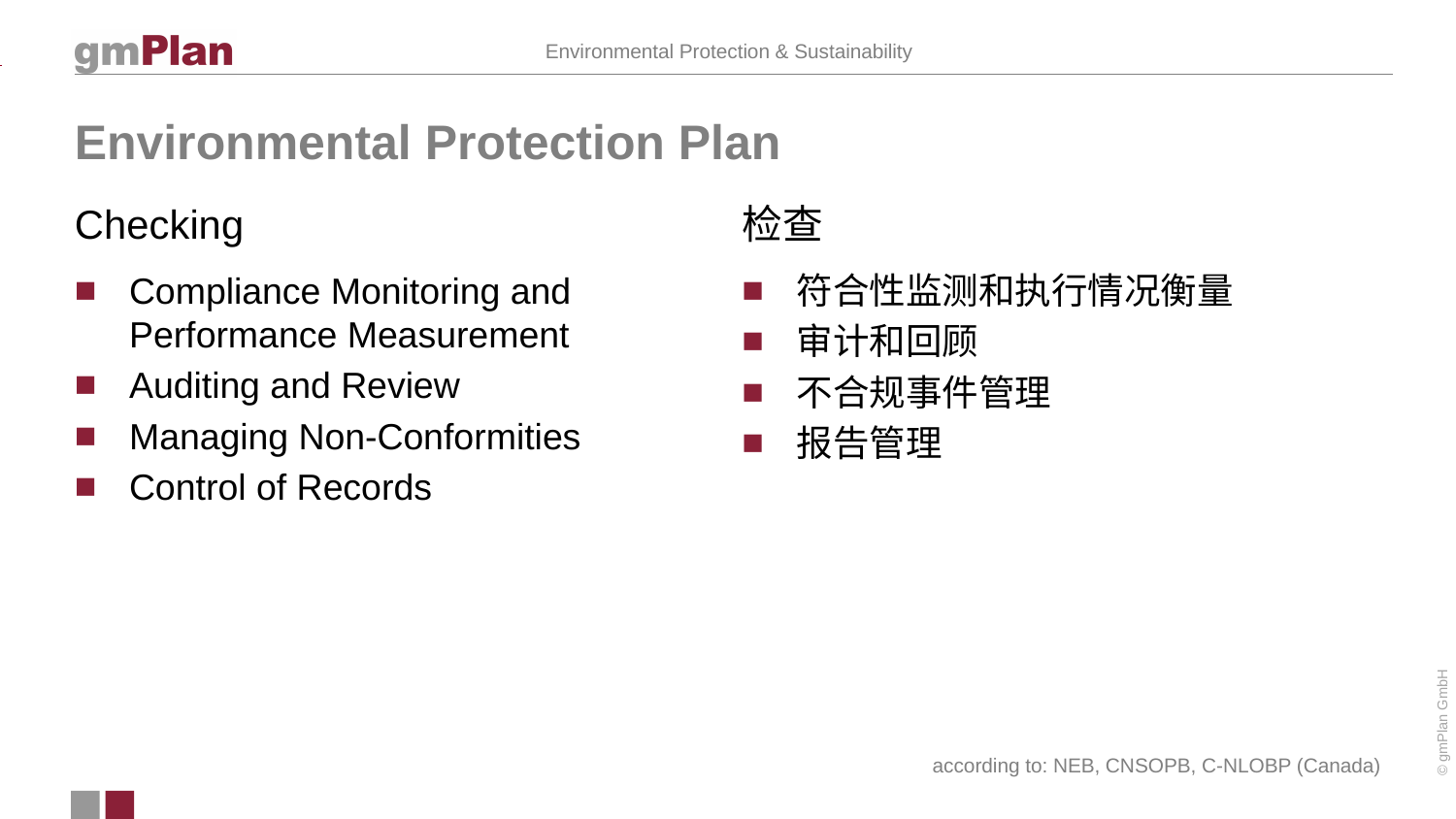

# Environmental Protection Plan
Checking
检查

符合性监测和执行情况衡量
审计和回顾
不合规事件管理
报告管理

Compliance Monitoring and Performance Measurement
Auditing and Review
Managing Non-Conformities
Control of Records
according to: NEB, CNSOPB, C-NLOBP (Canada)